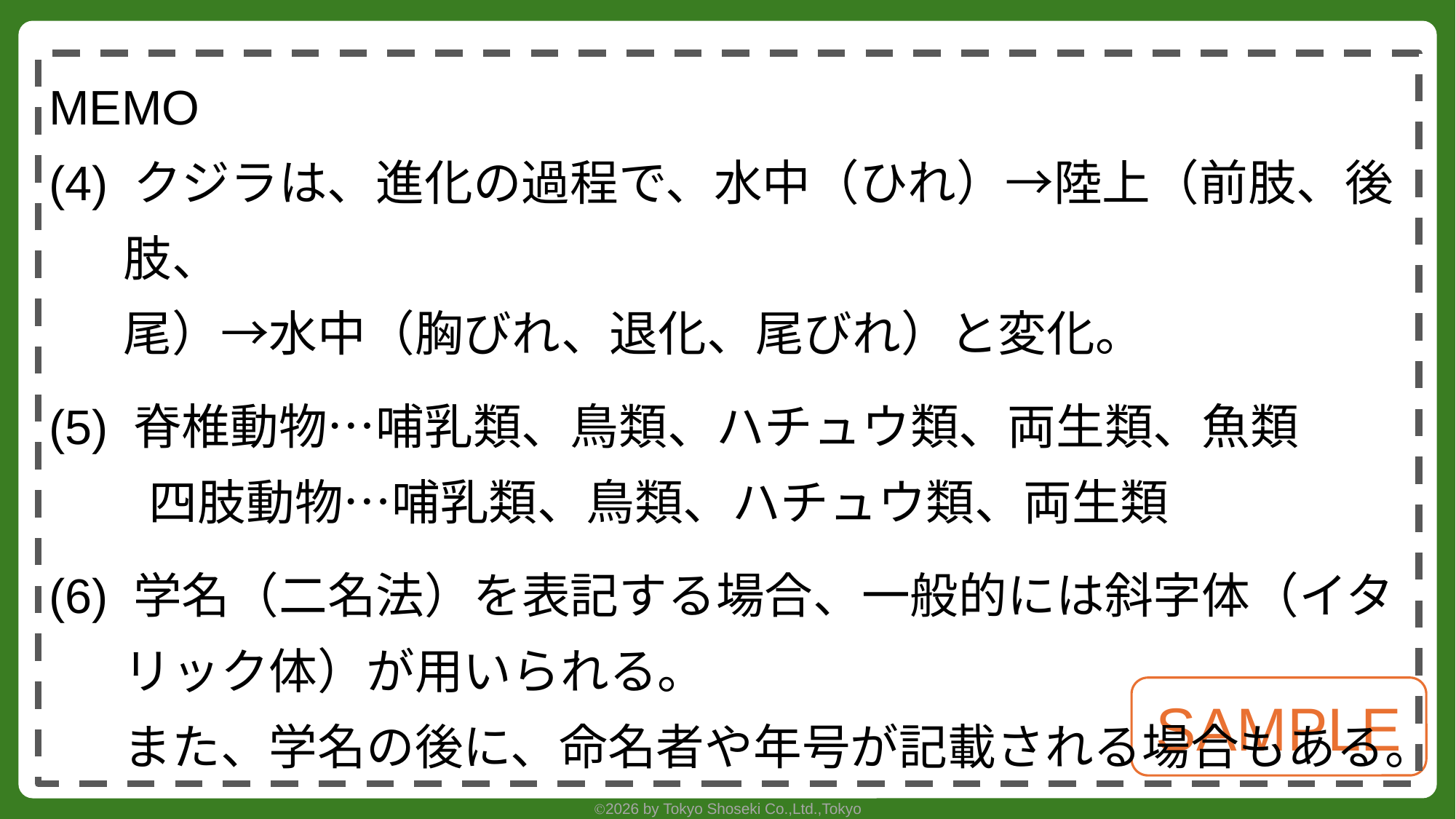

MEMO
(4) クジラは、進化の過程で、水中（ひれ）→陸上（前肢、後肢、
尾）→水中（胸びれ、退化、尾びれ）と変化。

(5) 脊椎動物…哺乳類、鳥類、ハチュウ類、両生類、魚類
四肢動物…哺乳類、鳥類、ハチュウ類、両生類

(6) 学名（二名法）を表記する場合、一般的には斜字体（イタリック体）が用いられる。
また、学名の後に、命名者や年号が記載される場合もある。